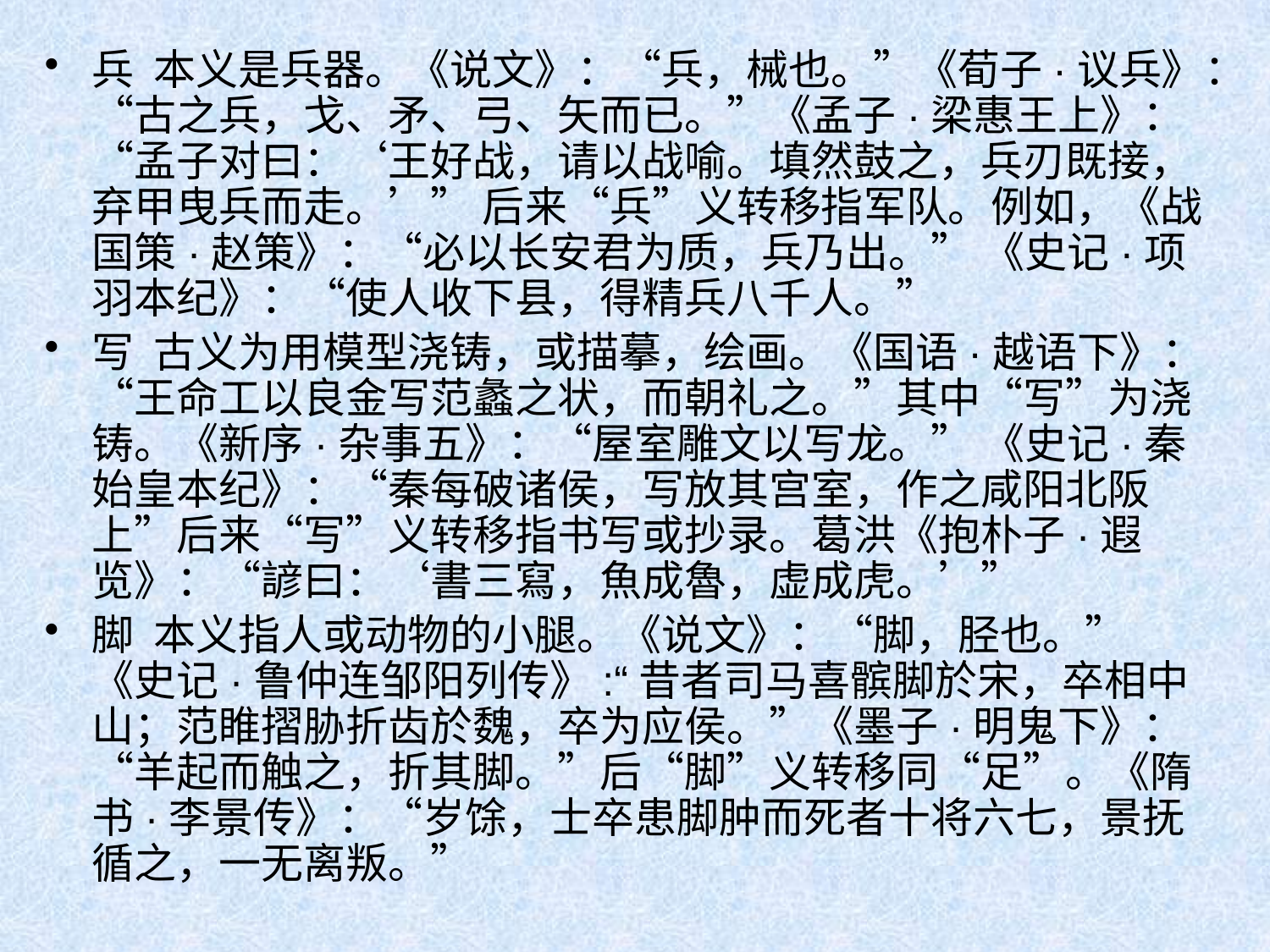

兵  本义是兵器。《说文》：“兵，械也。”《荀子·议兵》：“古之兵，戈、矛、弓、矢而已。”《孟子·梁惠王上》：“孟子对曰：‘王好战，请以战喻。填然鼓之，兵刃既接，弃甲曳兵而走。’” 后来“兵”义转移指军队。例如，《战国策·赵策》：“必以长安君为质，兵乃出。” 《史记·项羽本纪》：“使人收下县，得精兵八千人。”
写  古义为用模型浇铸，或描摹，绘画。《国语·越语下》：“王命工以良金写范蠡之状，而朝礼之。”其中“写”为浇铸。《新序·杂事五》：“屋室雕文以写龙。” 《史记·秦始皇本纪》：“秦每破诸侯，写放其宫室，作之咸阳北阪上”后来“写”义转移指书写或抄录。葛洪《抱朴子·遐览》：“諺曰：‘書三寫，魚成魯，虚成虎。’”
脚  本义指人或动物的小腿。《说文》：“脚，胫也。”《史记·鲁仲连邹阳列传》:“昔者司马喜髌脚於宋，卒相中山；范睢摺胁折齿於魏，卒为应侯。”《墨子·明鬼下》：“羊起而触之，折其脚。”后“脚”义转移同“足”。《隋书·李景传》：“岁馀，士卒患脚肿而死者十将六七，景抚循之，一无离叛。”